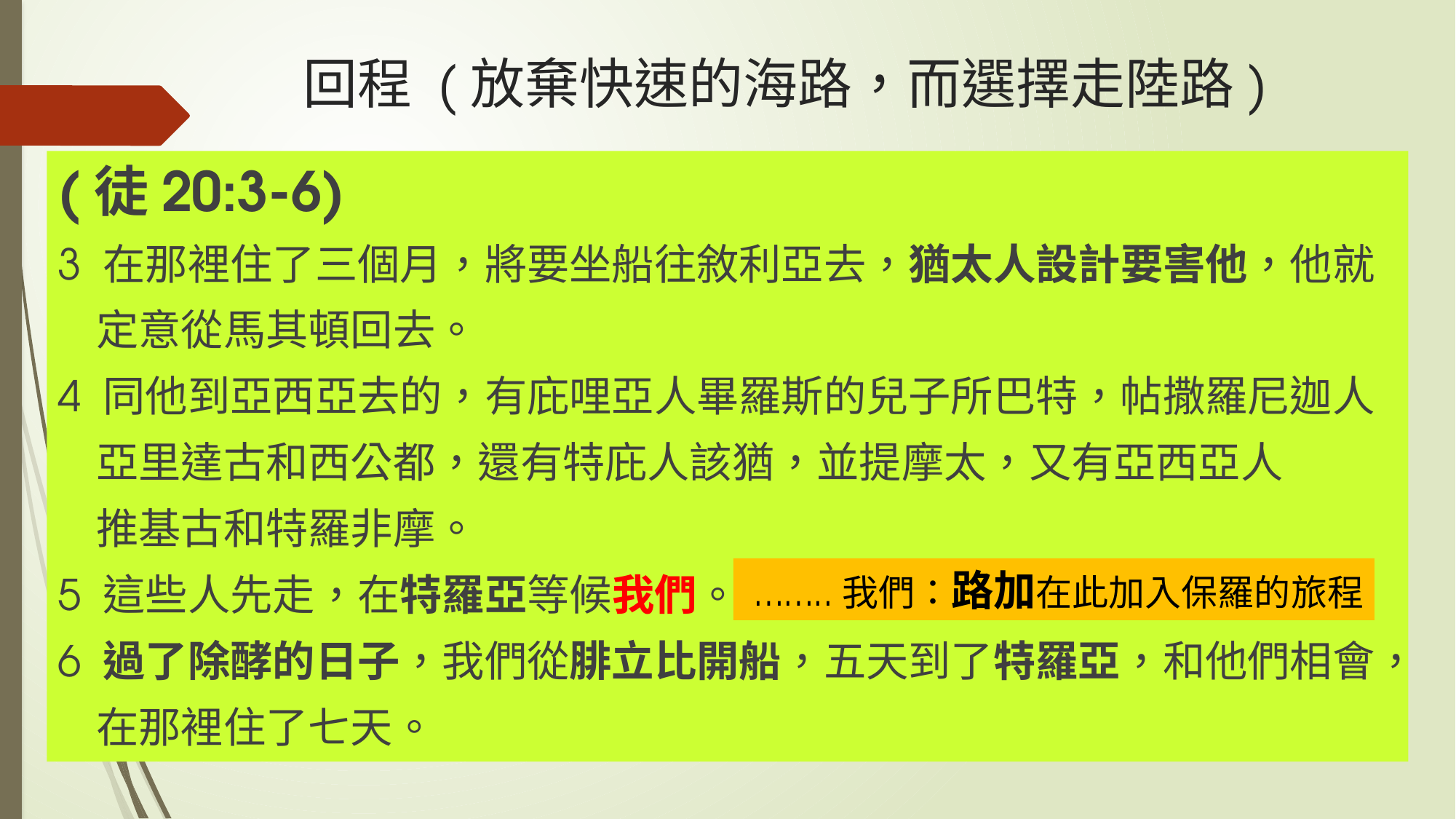

# 回程 (放棄快速的海路，而選擇走陸路)
(徒20:3-6)
3 在那裡住了三個月，將要坐船往敘利亞去，猶太人設計要害他，他就
   定意從馬其頓回去。
4 同他到亞西亞去的，有庇哩亞人畢羅斯的兒子所巴特，帖撒羅尼迦人
   亞里達古和西公都，還有特庇人該猶，並提摩太，又有亞西亞人
   推基古和特羅非摩。
5 這些人先走，在特羅亞等候我們。
6 過了除酵的日子，我們從腓立比開船，五天到了特羅亞，和他們相會，
   在那裡住了七天。

 ……..我們：路加在此加入保羅的旅程